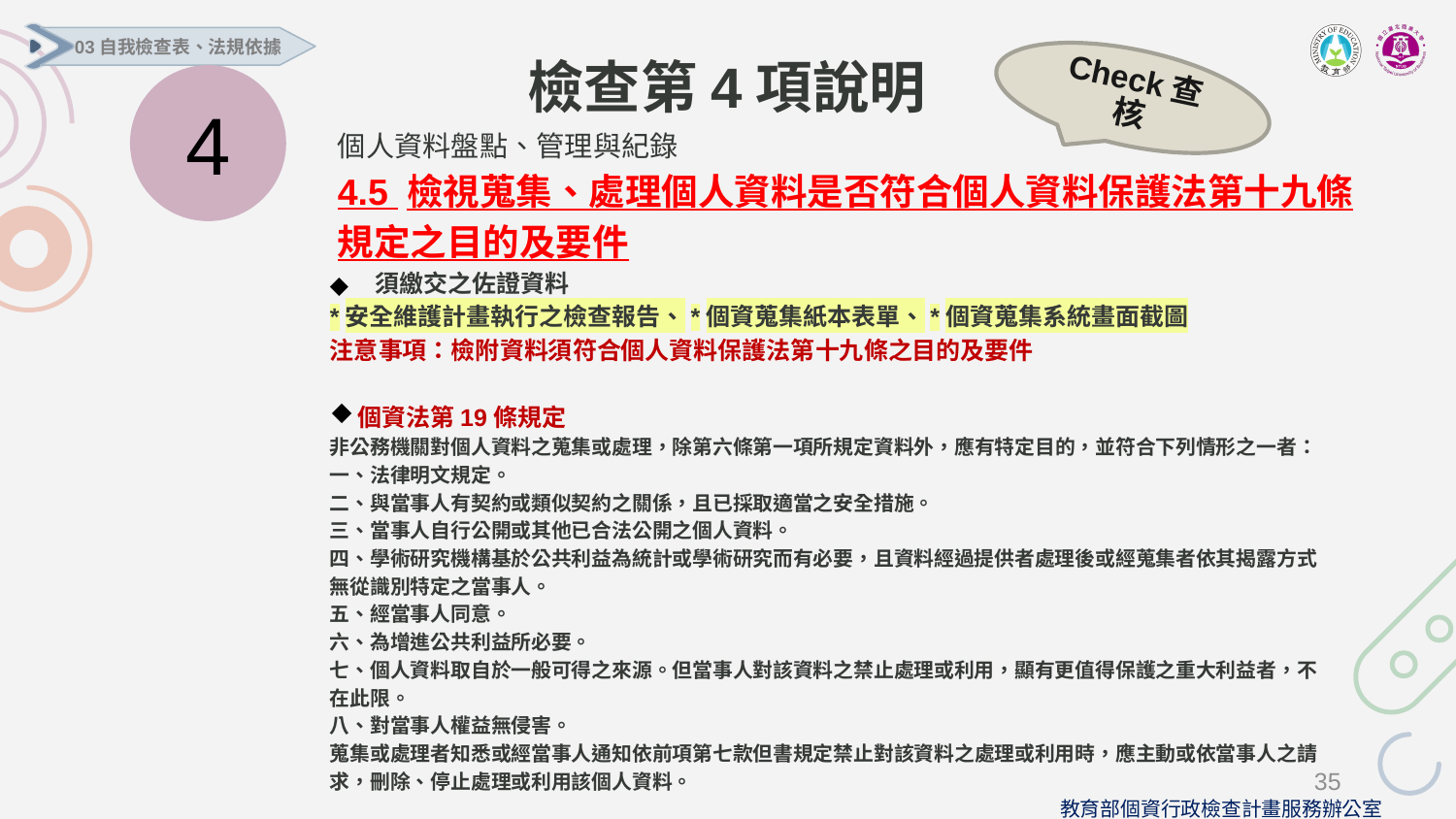

03自我檢查表、法規依據

# 檢查第4項說明
Check查核
4
個人資料盤點、管理與紀錄
4.5 檢視蒐集、處理個人資料是否符合個人資料保護法第十九條規定之目的及要件
須繳交之佐證資料
*安全維護計畫執行之檢查報告、*個資蒐集紙本表單、*個資蒐集系統畫面截圖
注意事項：檢附資料須符合個人資料保護法第十九條之目的及要件

個資法第19條規定
非公務機關對個人資料之蒐集或處理，除第六條第一項所規定資料外，應有特定目的，並符合下列情形之一者：
一、法律明文規定。
二、與當事人有契約或類似契約之關係，且已採取適當之安全措施。
三、當事人自行公開或其他已合法公開之個人資料。
四、學術研究機構基於公共利益為統計或學術研究而有必要，且資料經過提供者處理後或經蒐集者依其揭露方式無從識別特定之當事人。
五、經當事人同意。
六、為增進公共利益所必要。
七、個人資料取自於一般可得之來源。但當事人對該資料之禁止處理或利用，顯有更值得保護之重大利益者，不在此限。
八、對當事人權益無侵害。
蒐集或處理者知悉或經當事人通知依前項第七款但書規定禁止對該資料之處理或利用時，應主動或依當事人之請求，刪除、停止處理或利用該個人資料。

35